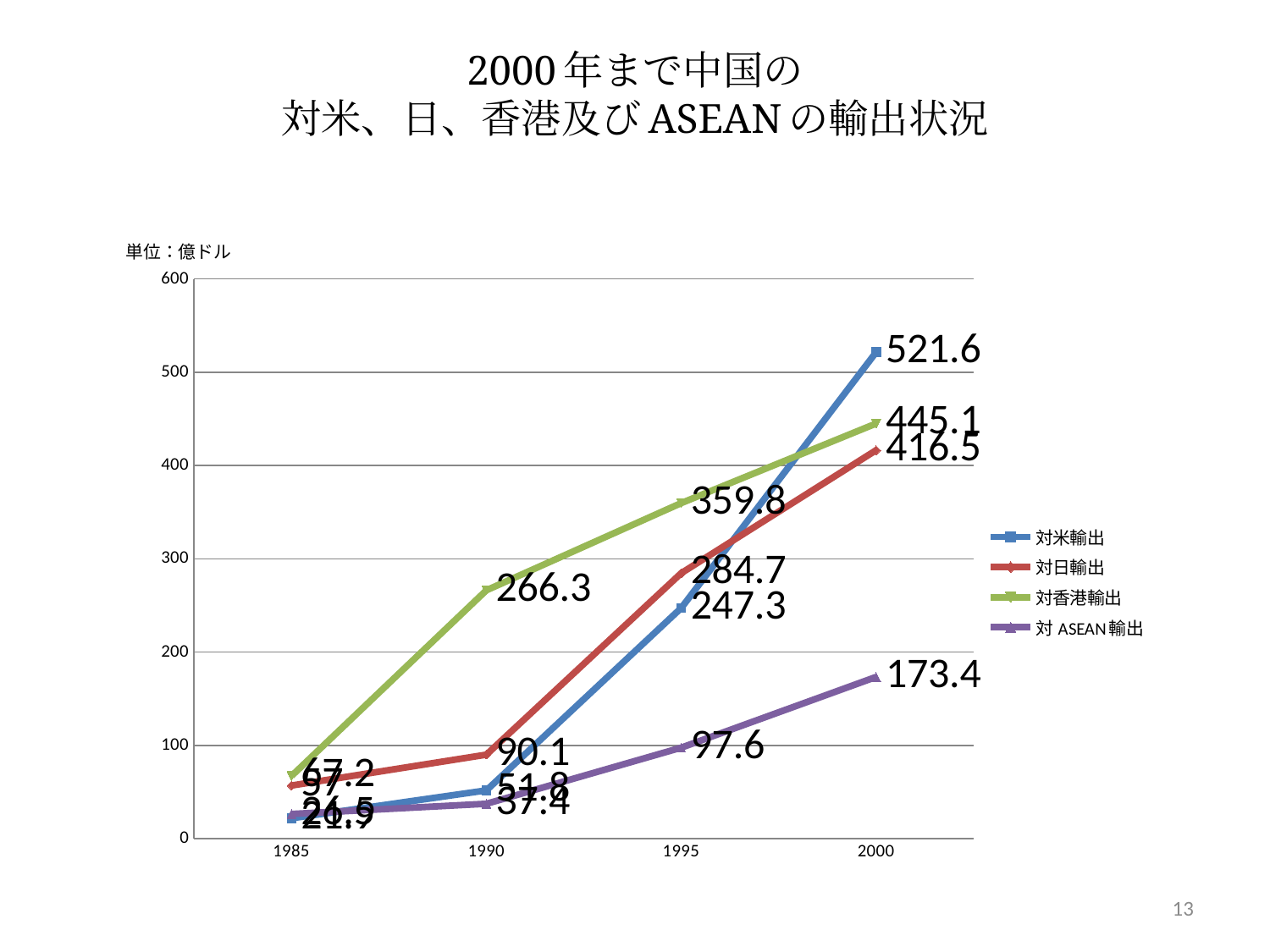

# 2000年まで中国の 対米、日、香港及びASEANの輸出状況
単位：億ドル

### Chart

| Category | 対米輸出 | 対日輸出 | 対香港輸出 | 対ASEAN輸出 |
|---|---|---|---|---|
| 1985.0 | 21.9 | 57.0 | 67.2 | 26.5 |
| 1990.0 | 51.8 | 90.1 | 266.3 | 37.4 |
| 1995.0 | 247.3 | 284.7 | 359.8 | 97.6 |
| 2000.0 | 521.6 | 416.5 | 445.1 | 173.4 |

13